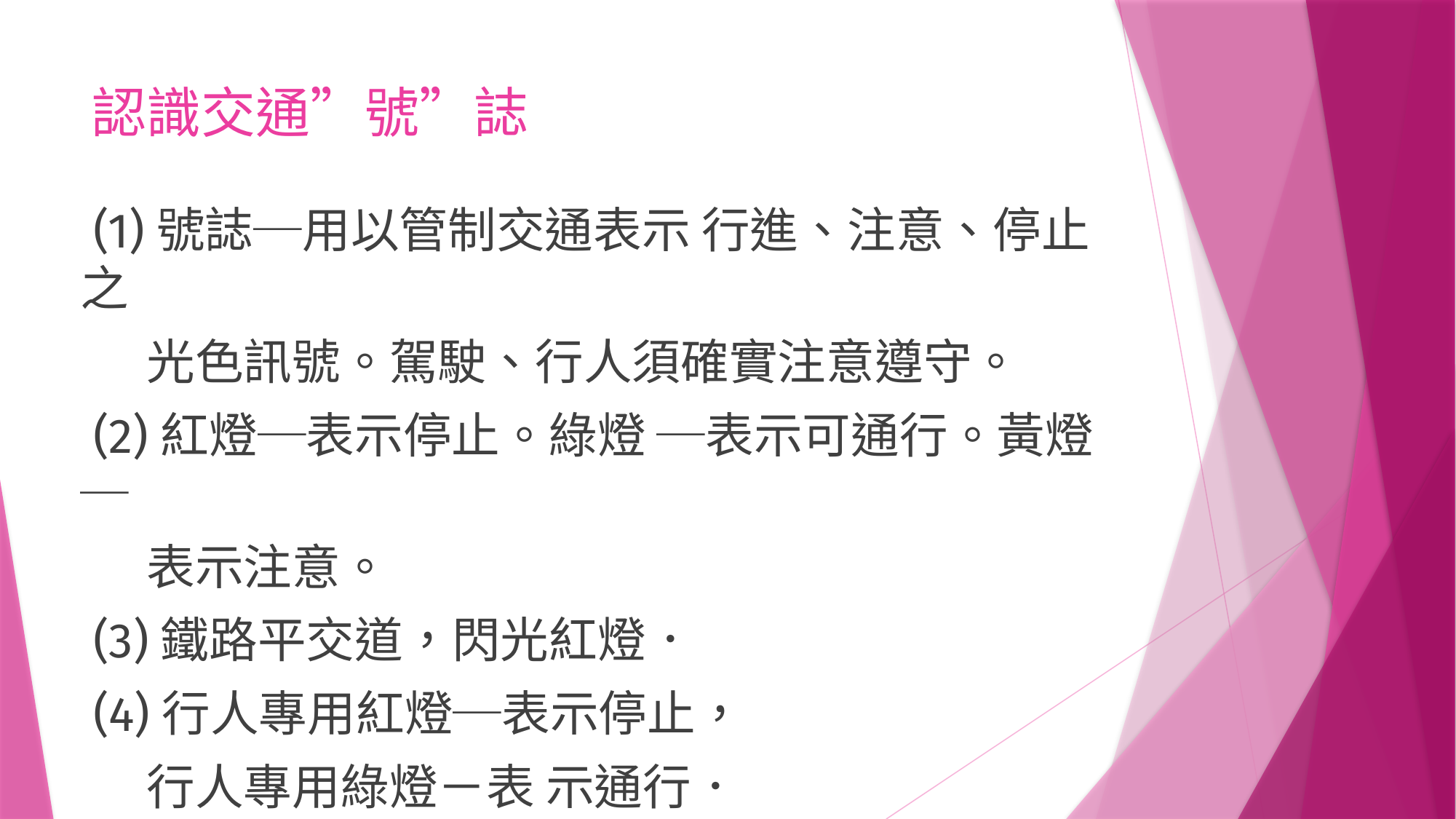

# 認識交通”號”誌
 (1)號誌─用以管制交通表示 行進、注意、停止之
     光色訊號。駕駛、行人須確實注意遵守。
 (2)紅燈─表示停止。綠燈 ─表示可通行。黃燈─
     表示注意。
 (3)鐵路平交道，閃光紅燈．
 (4)行人專用紅燈─表示停止，
     行人專用綠燈－表 示通行．
(5)車道關閉─黑底紅叉．